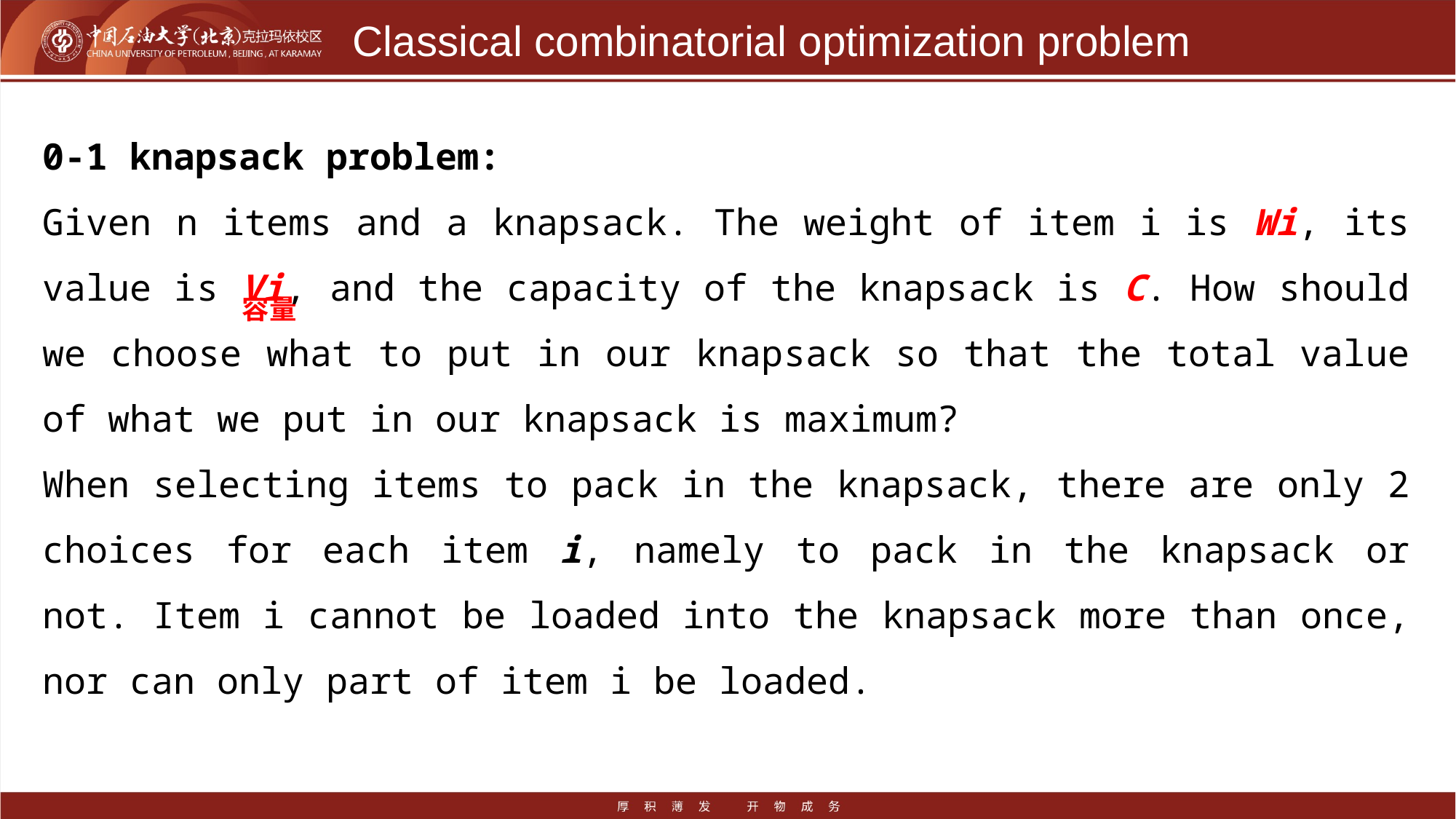

# Classical combinatorial optimization problem
0-1 knapsack problem:
Given n items and a knapsack. The weight of item i is Wi, its value is Vi, and the capacity of the knapsack is C. How should we choose what to put in our knapsack so that the total value of what we put in our knapsack is maximum?
When selecting items to pack in the knapsack, there are only 2 choices for each item i, namely to pack in the knapsack or not. Item i cannot be loaded into the knapsack more than once, nor can only part of item i be loaded.
容量